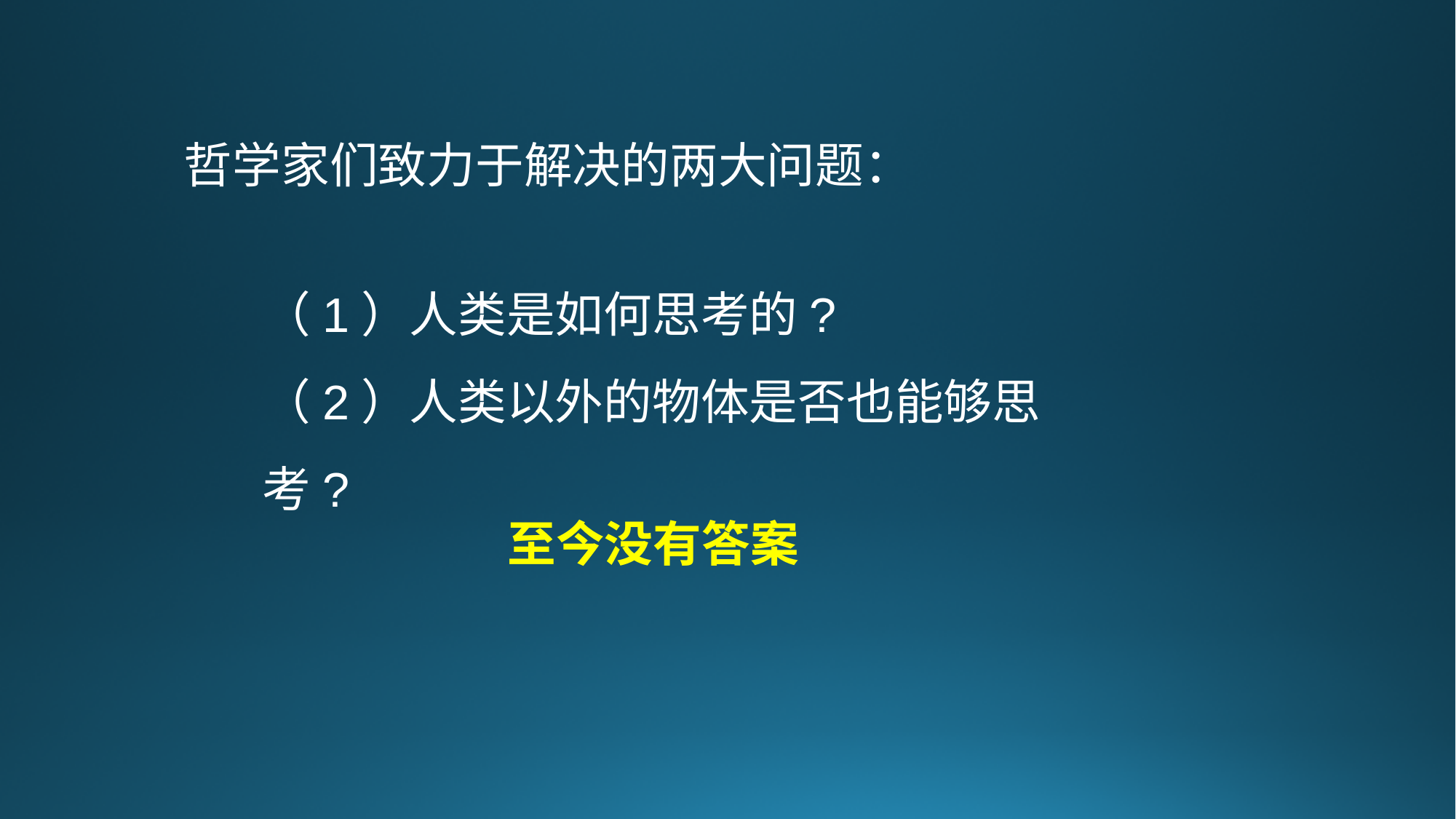

哲学家们致力于解决的两大问题：
（1）人类是如何思考的?
（2）人类以外的物体是否也能够思考?
至今没有答案